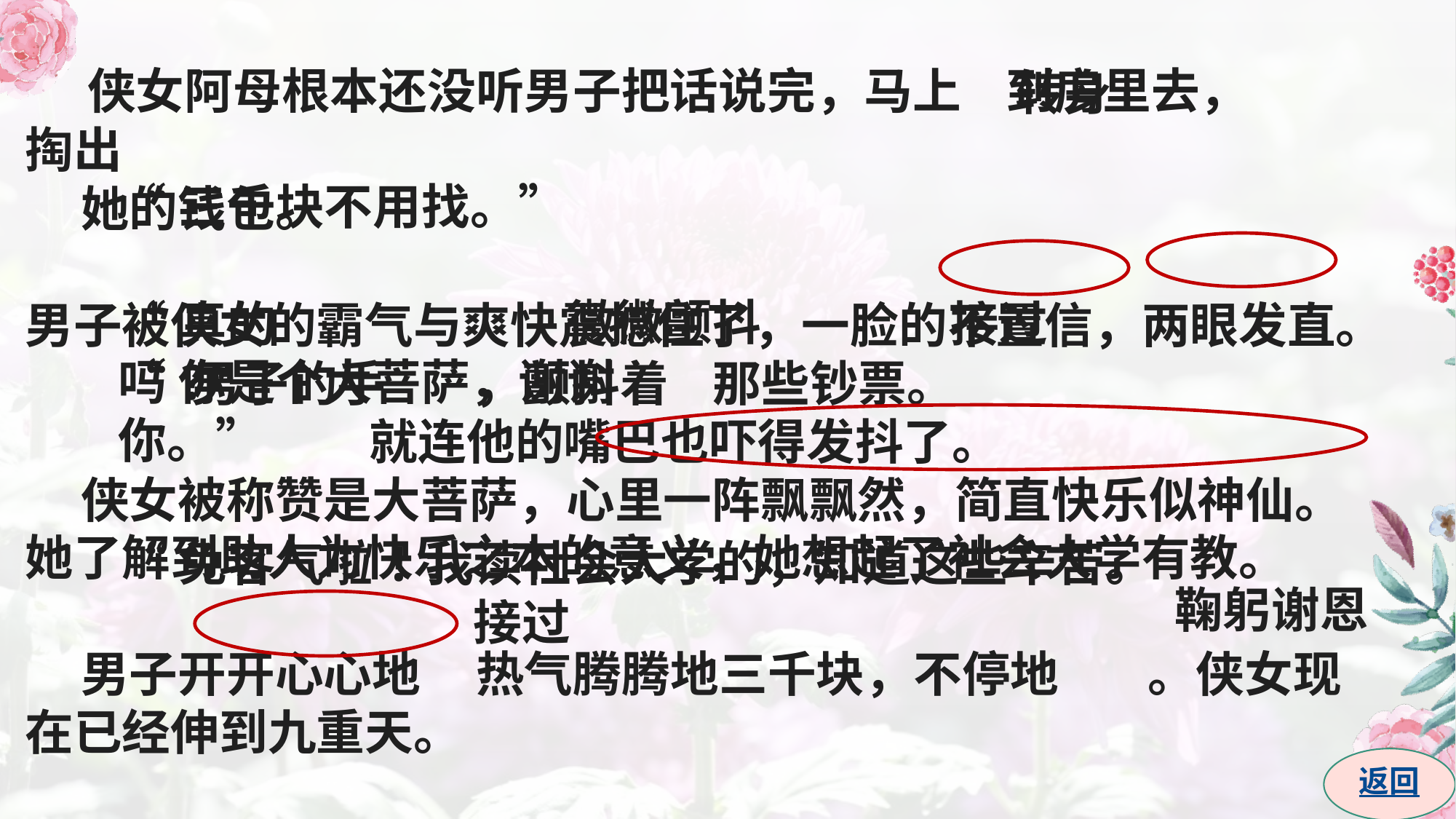

侠女阿母根本还没听男子把话说完，马上    到房里去，
    她的钱包。

男子被侠女的霸气与爽快震撼住了，一脸的不置信，两眼发直。
              男子的手        ，颤抖着    那些钞票。
                              就连他的嘴巴也吓得发抖了。
    侠女被称赞是大菩萨，心里一阵飘飘然，简直快乐似神仙。她了解到助人为快乐之本的意义，她想起了社会大学有教。

    男子开开心心地     热气腾腾地三千块，不停地        。侠女现在已经伸到九重天。

转身
掏出
“三千块不用找。”

微微颤抖
“真的吗?”
接过
事例2：生活清苦
“你是个大菩萨，谢谢你。”

事例1：潜心学画
“免客气啦!我读社会大学的，知道这些辛苦。
鞠躬谢恩
接过

动作
描写
返回